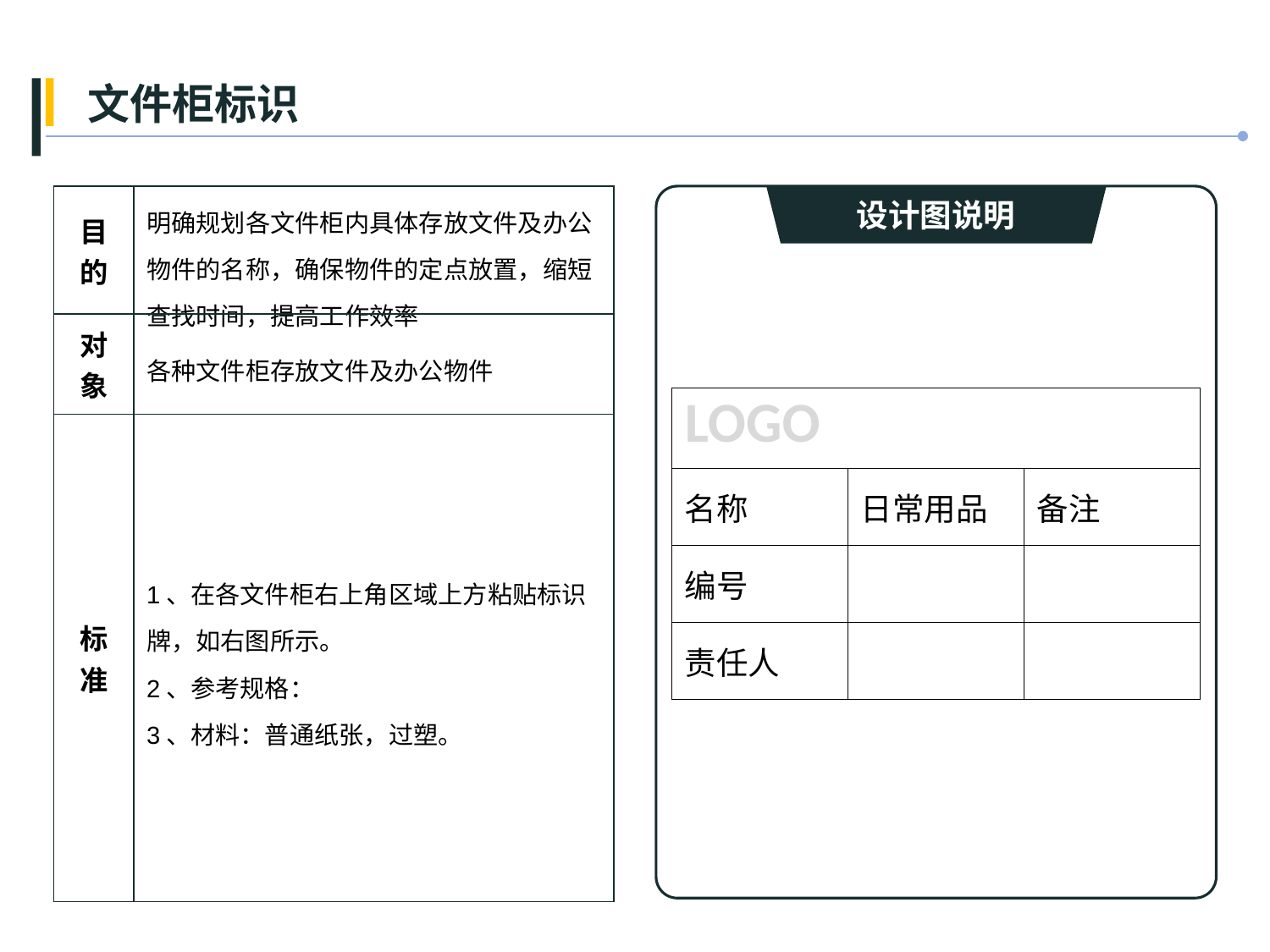

文件柜标识

| 目的 | 明确规划各文件柜内具体存放文件及办公物件的名称，确保物件的定点放置，缩短查找时间，提高工作效率 |
| --- | --- |
| 对象 | 各种文件柜存放文件及办公物件 |
| 标准 | 1、在各文件柜右上角区域上方粘贴标识牌，如右图所示。 2、参考规格： 3、材料：普通纸张，过塑。 |
设计图说明
| LOGO |  |  |
| --- | --- | --- |
| 名称 | 日常用品 | 备注 |
| 编号 |  |  |
| 责任人 |  |  |